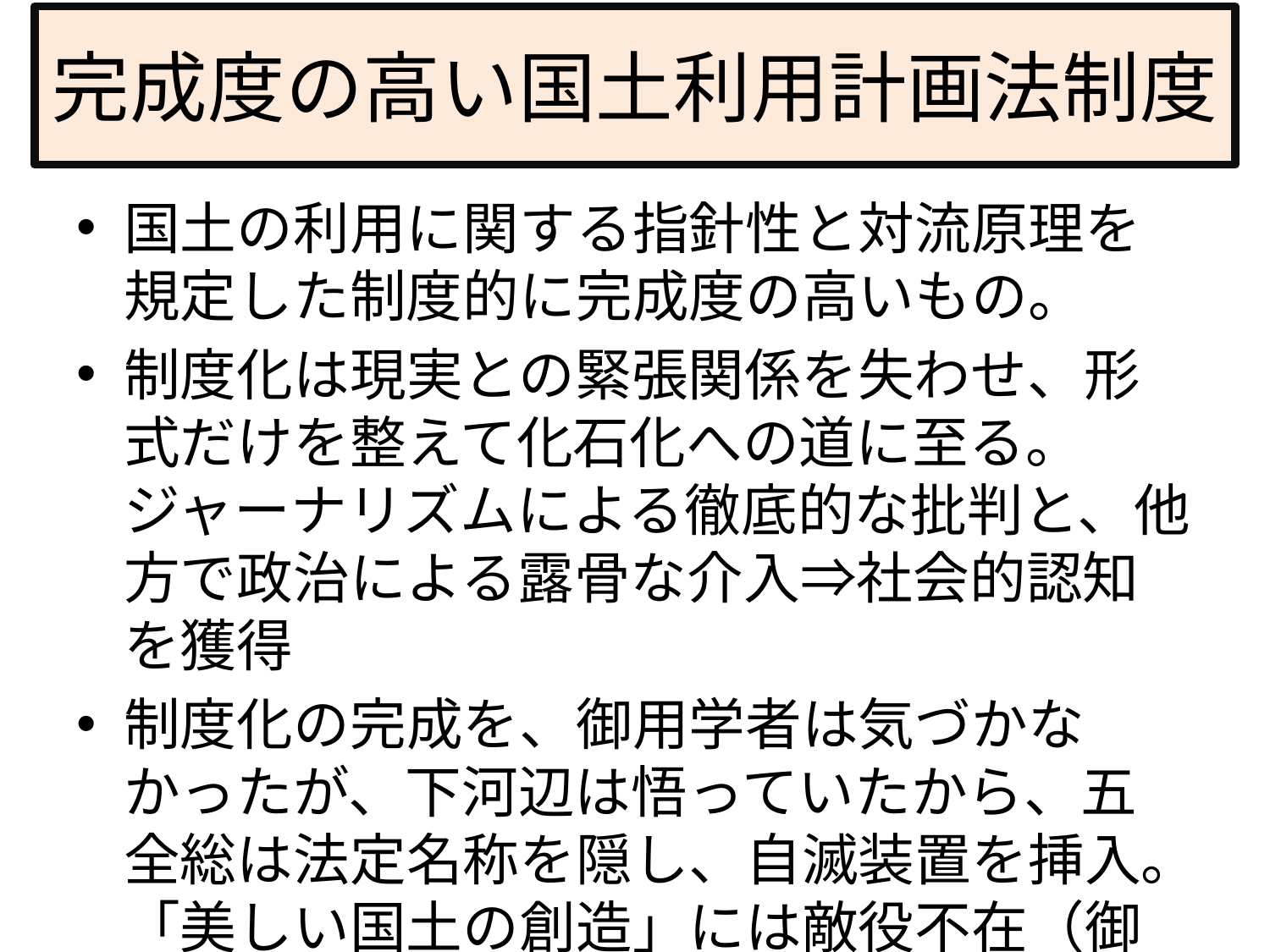

# 完成度の高い国土利用計画法制度
国土の利用に関する指針性と対流原理を規定した制度的に完成度の高いもの。
制度化は現実との緊張関係を失わせ、形式だけを整えて化石化への道に至る。ジャーナリズムによる徹底的な批判と、他方で政治による露骨な介入⇒社会的認知を獲得
制度化の完成を、御用学者は気づかなかったが、下河辺は悟っていたから、五全総は法定名称を隠し、自滅装置を挿入。「美しい国土の創造」には敵役不在（御厨貴）